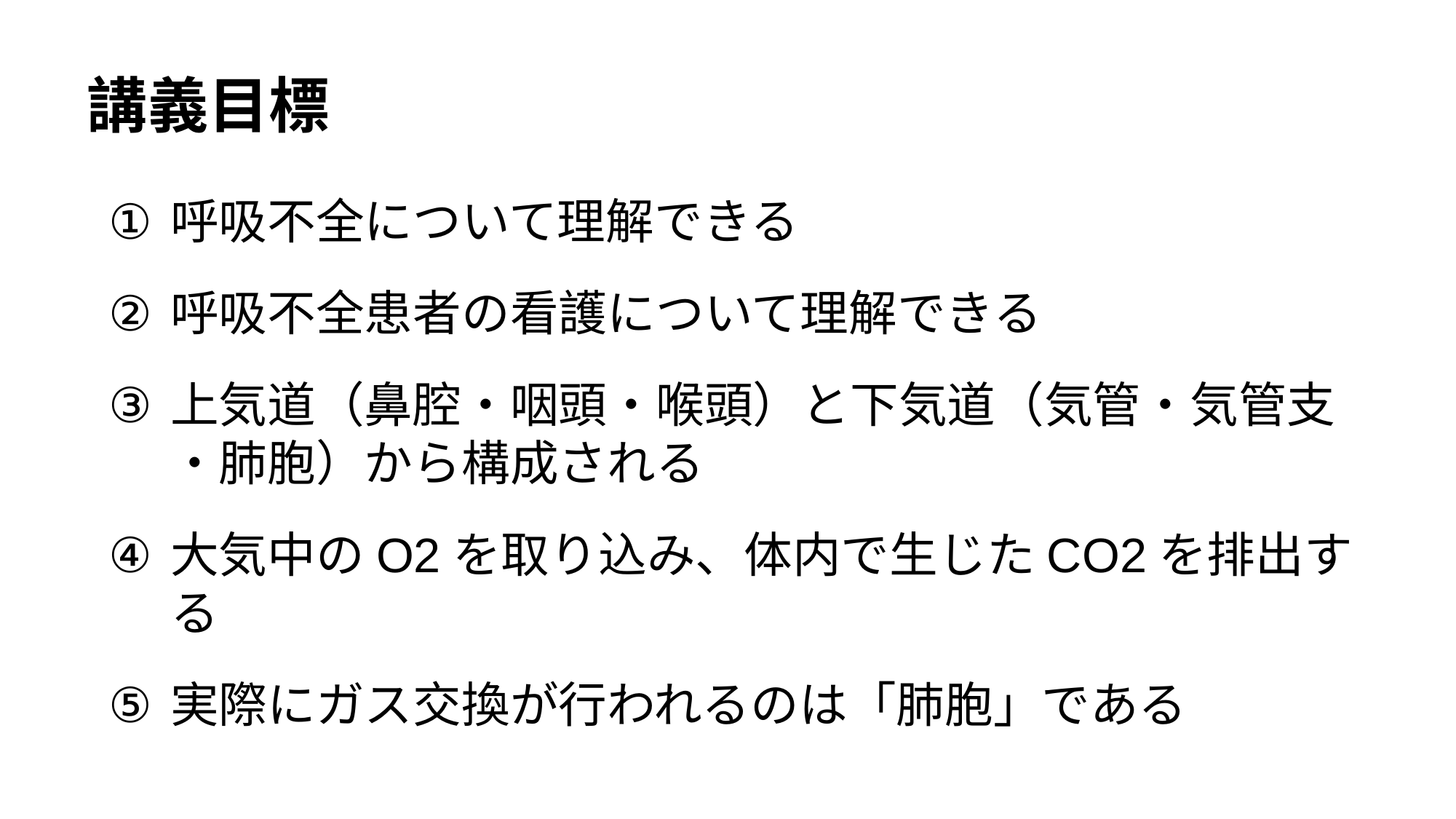

講義目標
呼吸不全について理解できる
呼吸不全患者の看護について理解できる
上気道（鼻腔・咽頭・喉頭）と下気道（気管・気管支・肺胞）から構成される
大気中のO2を取り込み、体内で生じたCO2を排出する
実際にガス交換が行われるのは「肺胞」である